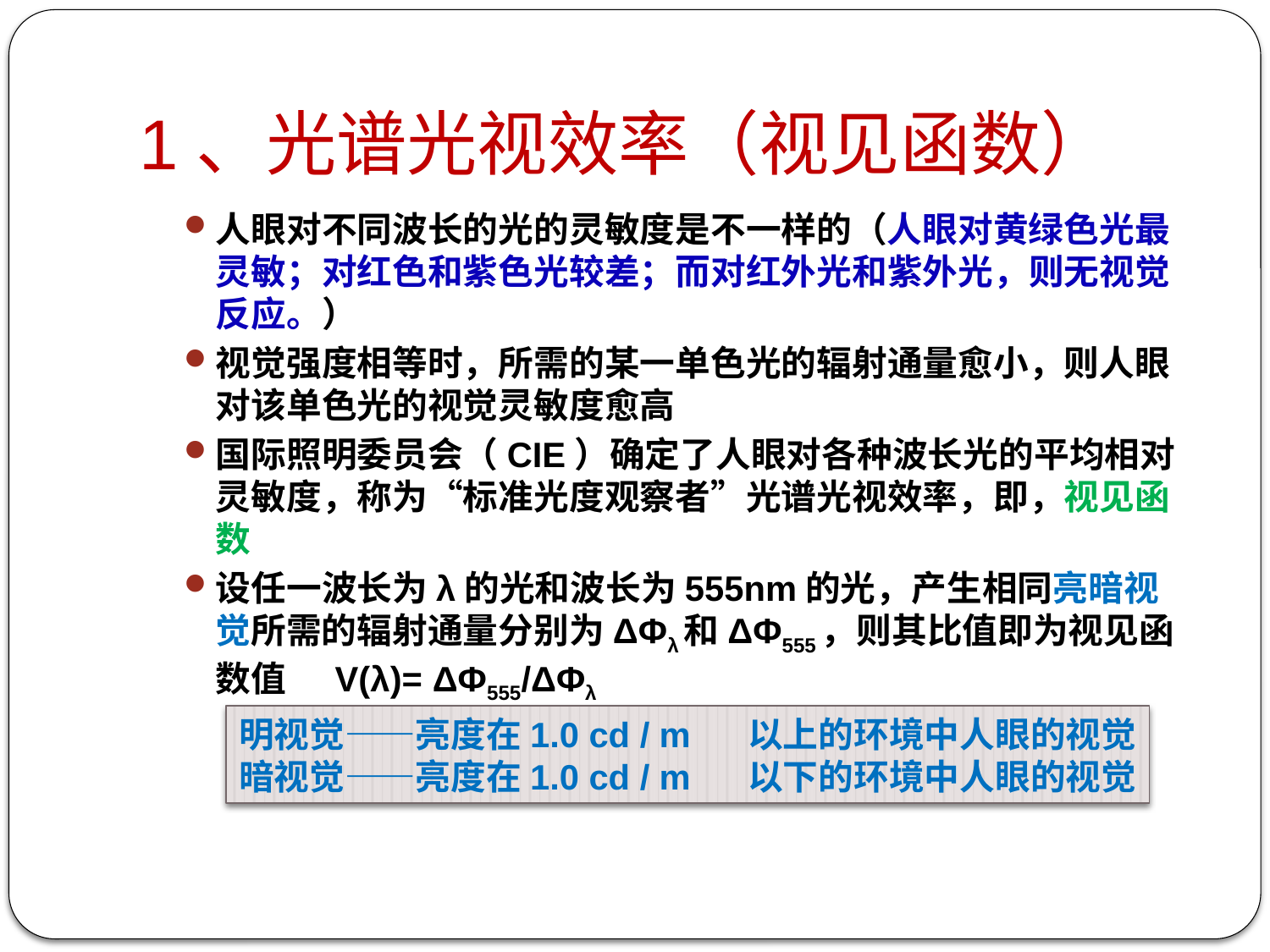

# 1、光谱光视效率（视见函数）
人眼对不同波长的光的灵敏度是不一样的（人眼对黄绿色光最灵敏；对红色和紫色光较差；而对红外光和紫外光，则无视觉反应。）
视觉强度相等时，所需的某一单色光的辐射通量愈小，则人眼对该单色光的视觉灵敏度愈高
国际照明委员会（CIE）确定了人眼对各种波长光的平均相对灵敏度，称为“标准光度观察者”光谱光视效率，即，视见函数
设任一波长为λ的光和波长为555nm的光，产生相同亮暗视觉所需的辐射通量分别为ΔΦλ和ΔΦ555，则其比值即为视见函数值     V(λ)= ΔΦ555/ΔΦλ
明视觉——亮度在1.0 cd / m     以上的环境中人眼的视觉
暗视觉——亮度在1.0 cd / m     以下的环境中人眼的视觉